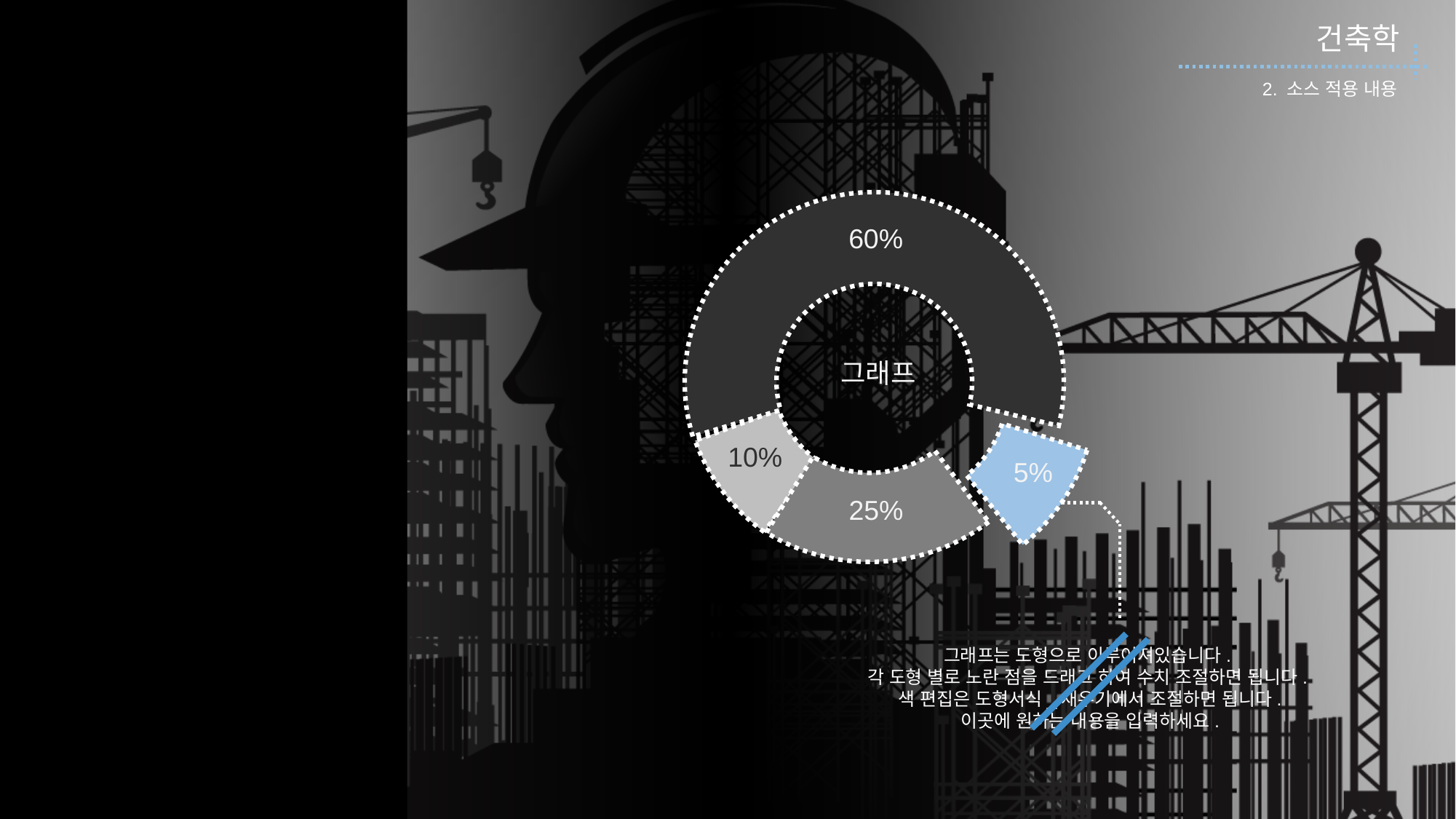

건축학
2. 소스 적용 내용

60%
10%
5%
25%
그래프
그래프는 도형으로 이루어져있습니다.
각 도형 별로 노란 점을 드래그 하여 수치 조절하면 됩니다.
색 편집은 도형서식_채우기에서 조절하면 됩니다.
이곳에 원하는 내용을 입력하세요.